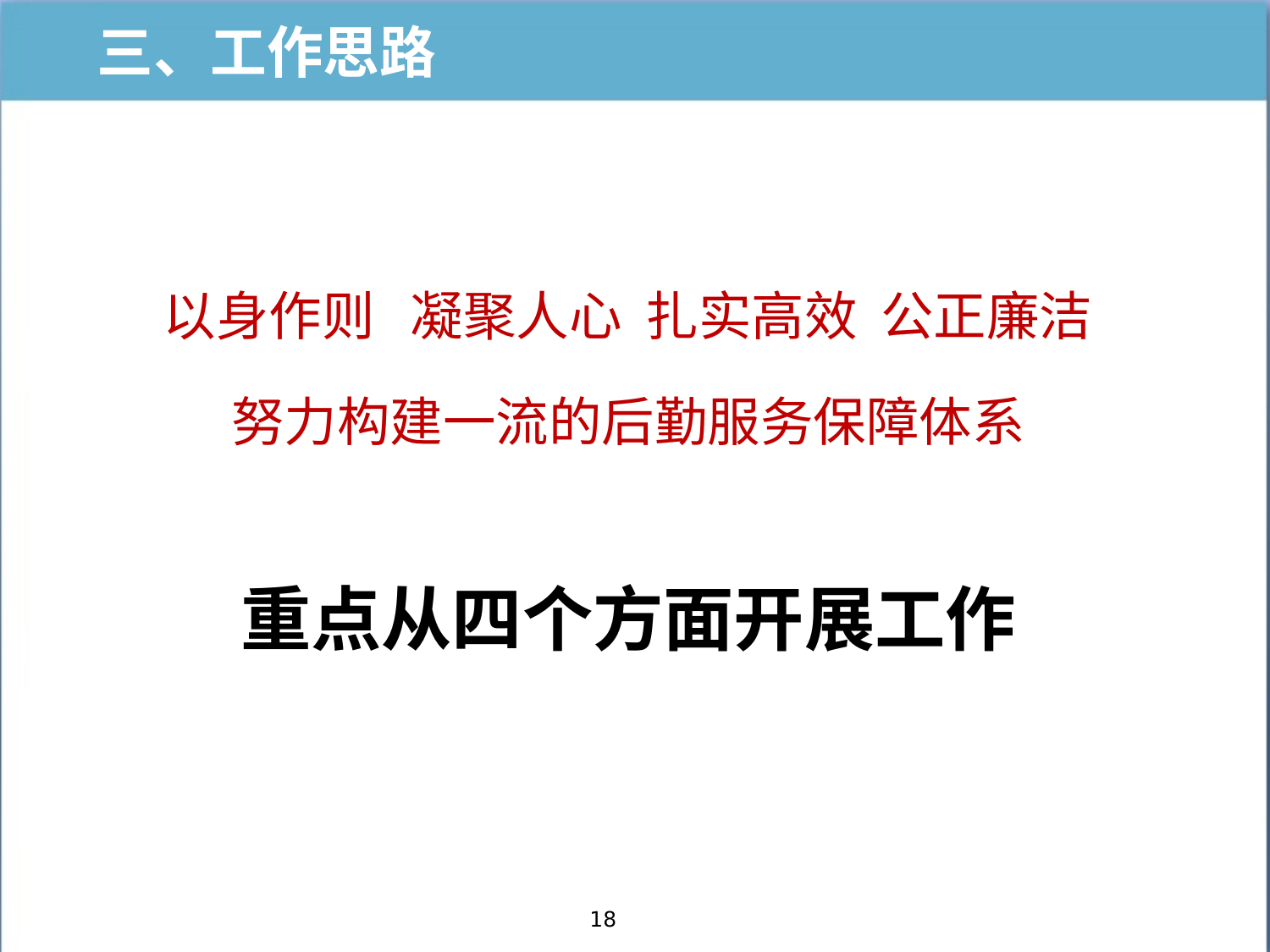

三、工作思路

以身作则   凝聚人心  扎实高效  公正廉洁
努力构建一流的后勤服务保障体系

重点从四个方面开展工作

18